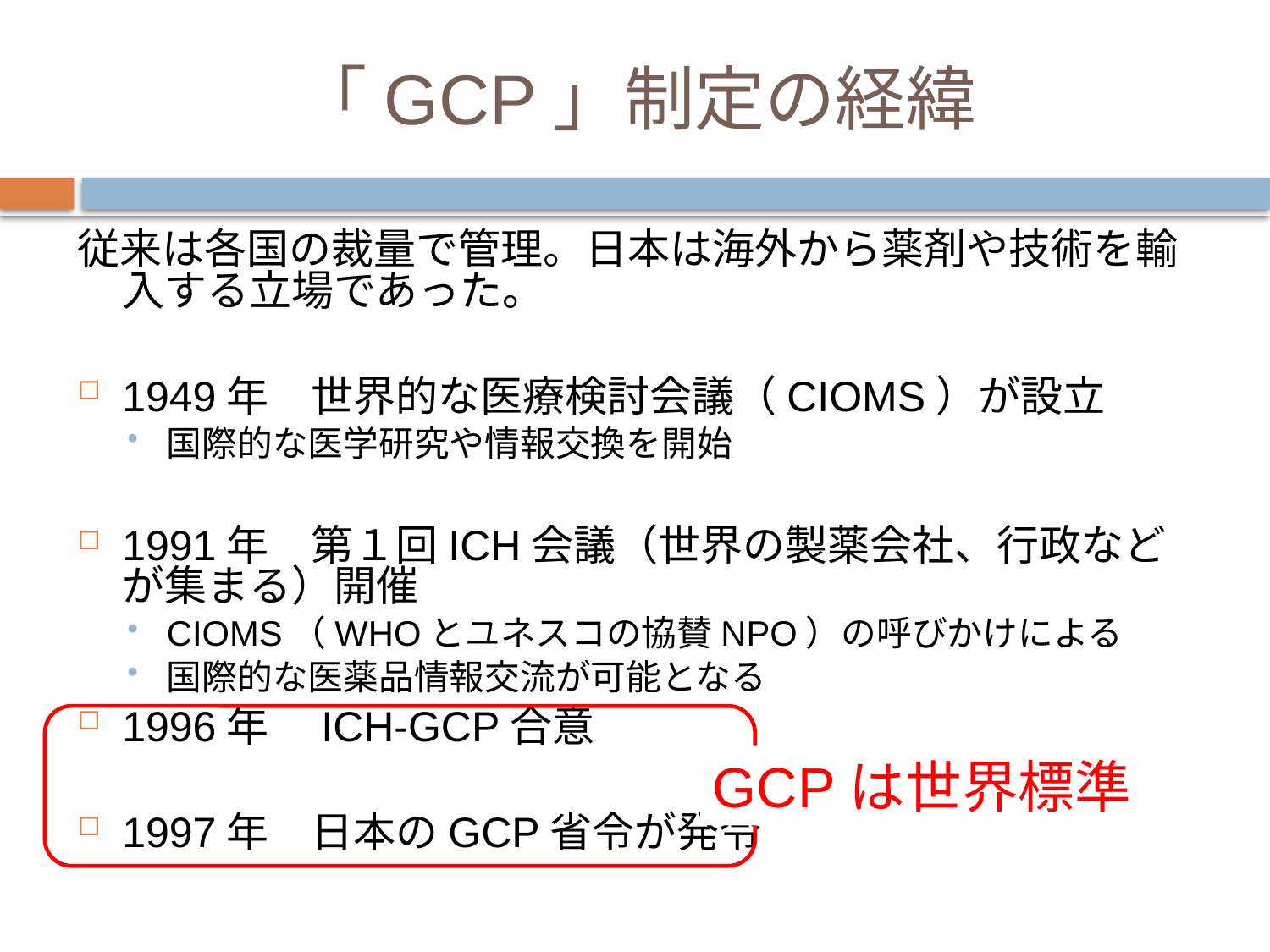

# 「GCP」制定の経緯
従来は各国の裁量で管理。日本は海外から薬剤や技術を輸入する立場であった。

1949年　世界的な医療検討会議（CIOMS）が設立
国際的な医学研究や情報交換を開始

1991年　第１回ICH会議（世界の製薬会社、行政などが集まる）開催
CIOMS（WHOとユネスコの協賛NPO）の呼びかけによる
国際的な医薬品情報交流が可能となる
1996年　ICH-GCP合意

1997年　日本のGCP省令が発令

GCPは世界標準